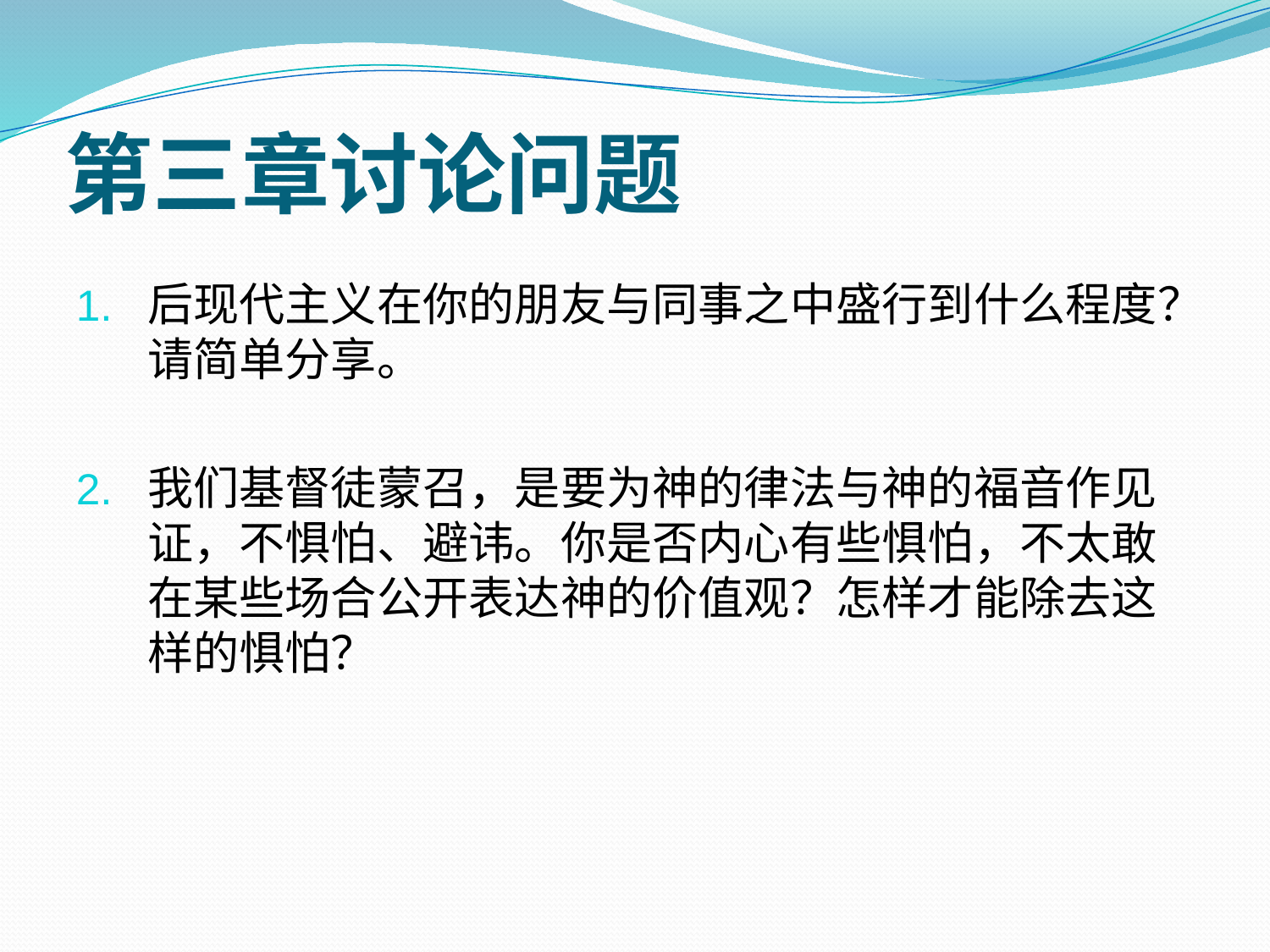

# 第三章讨论问题
后现代主义在你的朋友与同事之中盛行到什么程度？请简单分享。

我们基督徒蒙召，是要为神的律法与神的福音作见证，不惧怕、避讳。你是否内心有些惧怕，不太敢在某些场合公开表达神的价值观？怎样才能除去这样的惧怕？